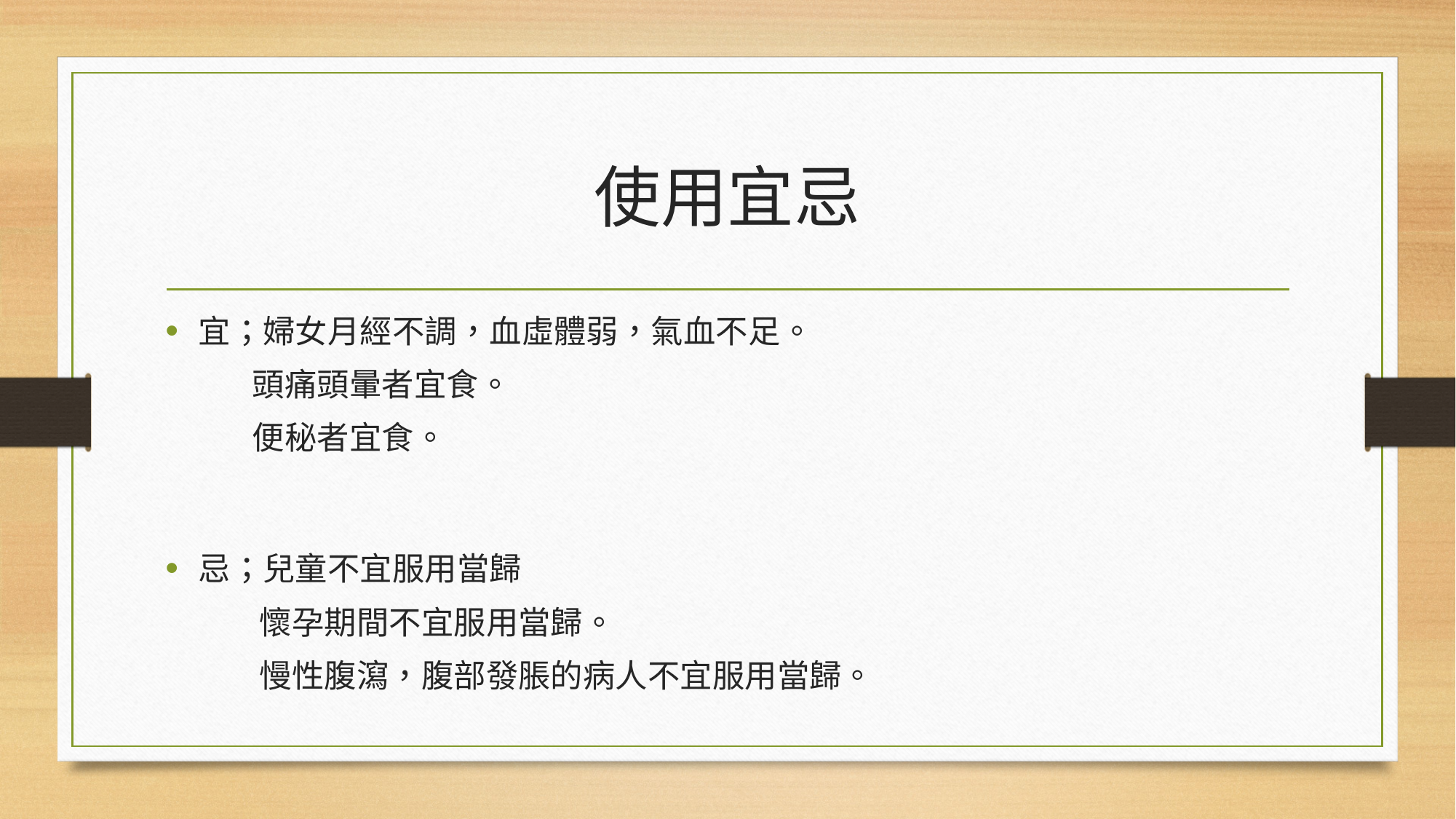

# 使用宜忌
宜；婦女月經不調，血虛體弱，氣血不足。
           頭痛頭暈者宜食。
           便秘者宜食。
忌；兒童不宜服用當歸
            懷孕期間不宜服用當歸。
            慢性腹瀉，腹部發脹的病人不宜服用當歸。